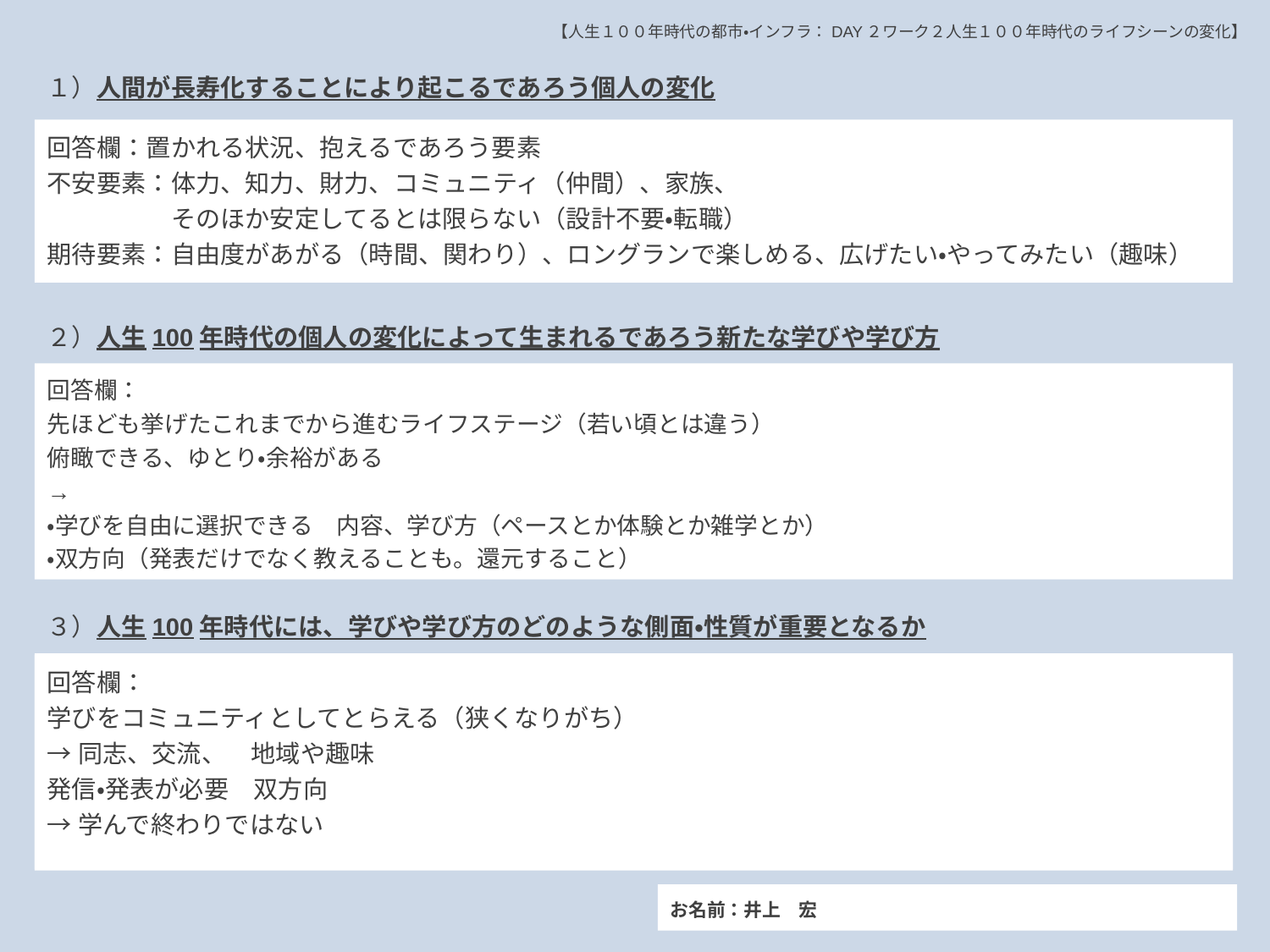

【人生１００年時代の都市・インフラ：DAY２ワーク２人生１００年時代のライフシーンの変化】
１）人間が長寿化することにより起こるであろう個人の変化
回答欄：置かれる状況、抱えるであろう要素
不安要素：体力、知力、財力、コミュニティ（仲間）、家族、
　　　　　そのほか安定してるとは限らない（設計不要・転職）
期待要素：自由度があがる（時間、関わり）、ロングランで楽しめる、広げたい・やってみたい（趣味）
２）人生100年時代の個人の変化によって生まれるであろう新たな学びや学び方
回答欄：
先ほども挙げたこれまでから進むライフステージ（若い頃とは違う）
俯瞰できる、ゆとり・余裕がある
→
・学びを自由に選択できる　内容、学び方（ペースとか体験とか雑学とか）
・双方向（発表だけでなく教えることも。還元すること）

３）人生100年時代には、学びや学び方のどのような側面・性質が重要となるか
回答欄：
回答欄：
学びをコミュニティとしてとらえる（狭くなりがち）
→同志、交流、　地域や趣味
発信・発表が必要　双方向
→学んで終わりではない

お名前：井上　宏